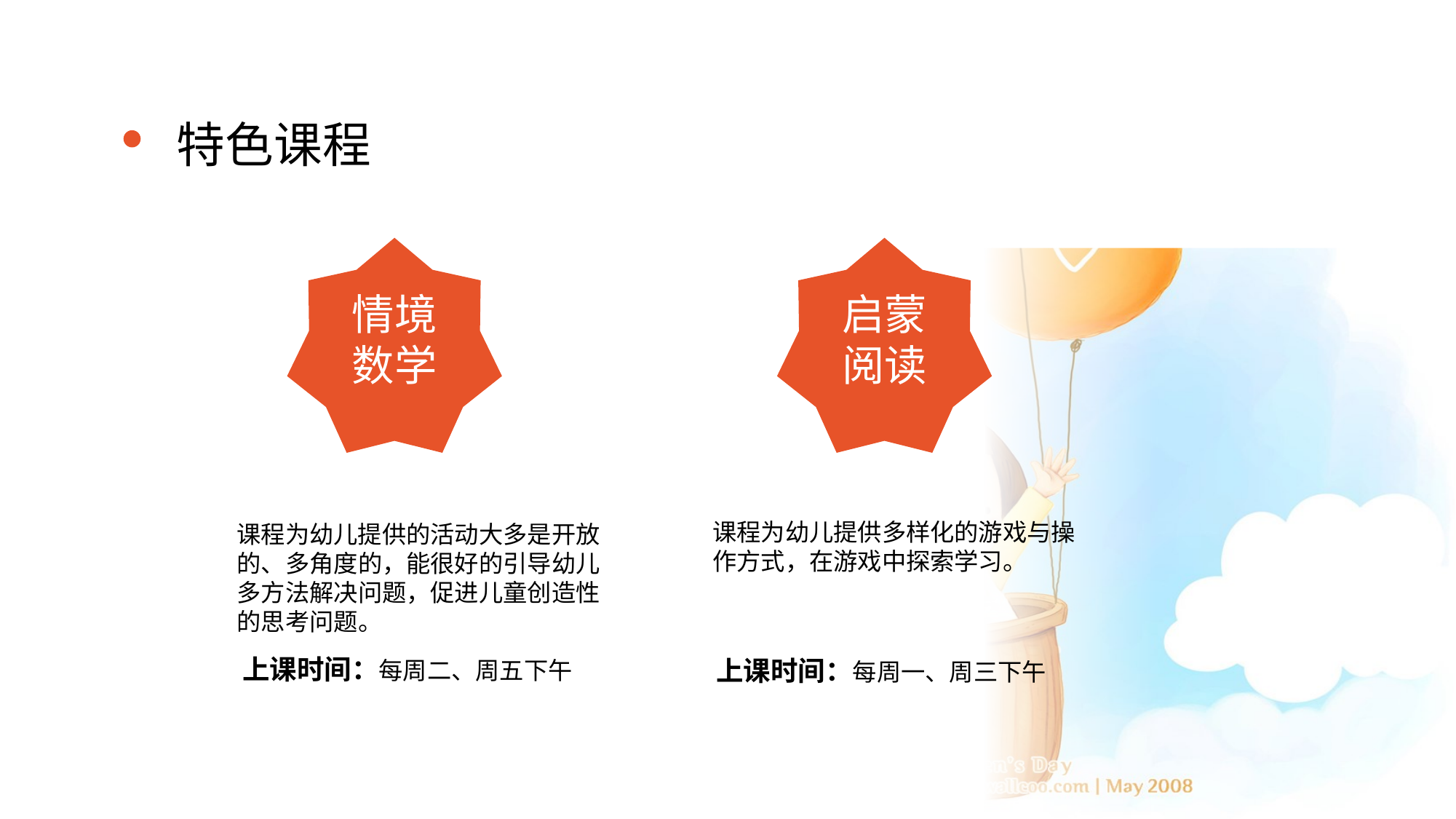

特色课程

情境数学
启蒙阅读

课程为幼儿提供多样化的游戏与操作方式，在游戏中探索学习。
课程为幼儿提供的活动大多是开放的、多角度的，能很好的引导幼儿多方法解决问题，促进儿童创造性的思考问题。
上课时间：每周二、周五下午
上课时间：每周一、周三下午